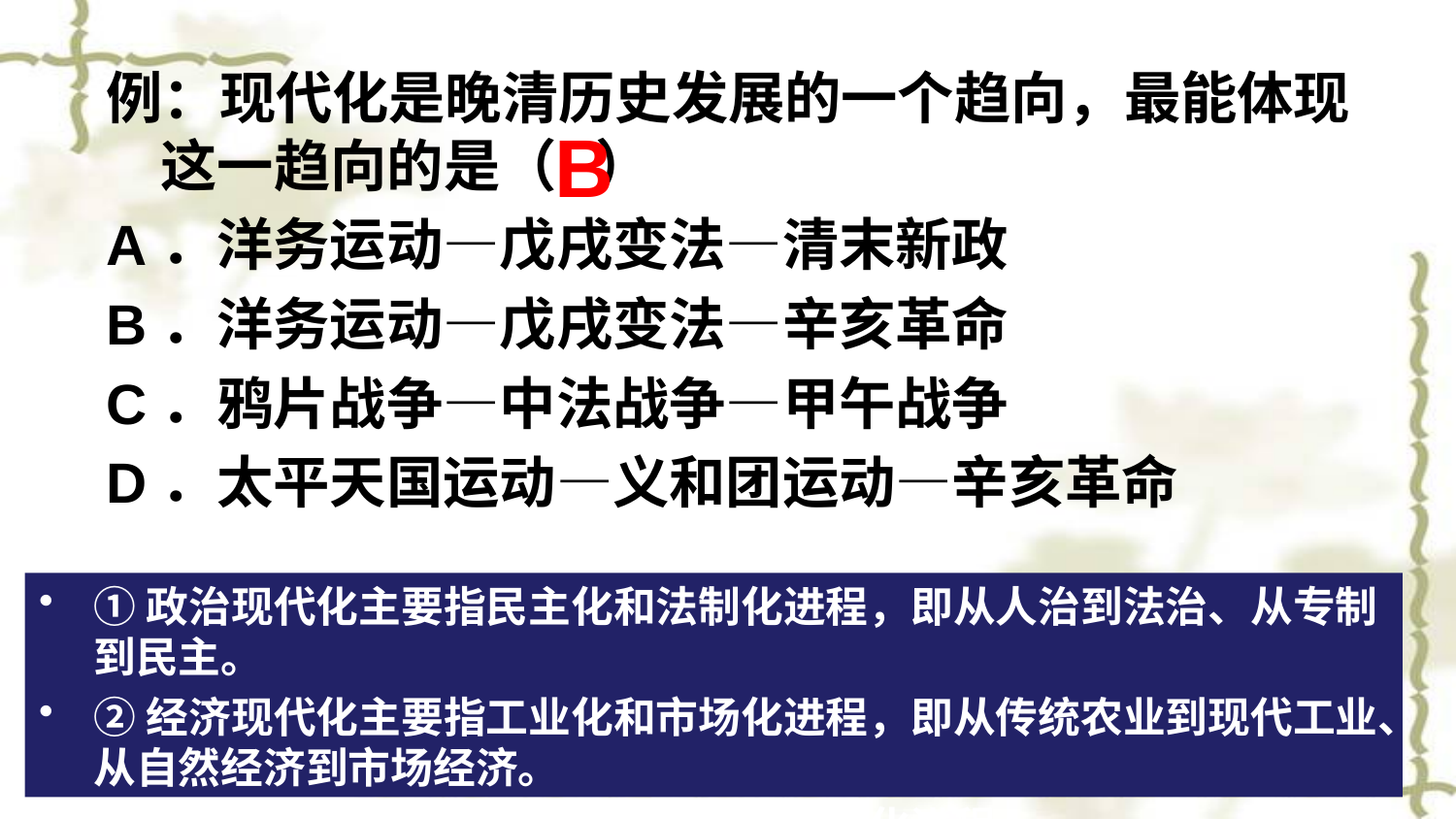

例：现代化是晚清历史发展的一个趋向，最能体现这一趋向的是（   ）
A．洋务运动—戊戌变法—清末新政
B．洋务运动—戊戌变法—辛亥革命
C．鸦片战争—中法战争—甲午战争
D．太平天国运动—义和团运动—辛亥革命
B
①政治现代化主要指民主化和法制化进程，即从人治到法治、从专制到民主。
②经济现代化主要指工业化和市场化进程，即从传统农业到现代工业、从自然经济到市场经济。
③思想文化现代化主要是指科学化和大众化进程。